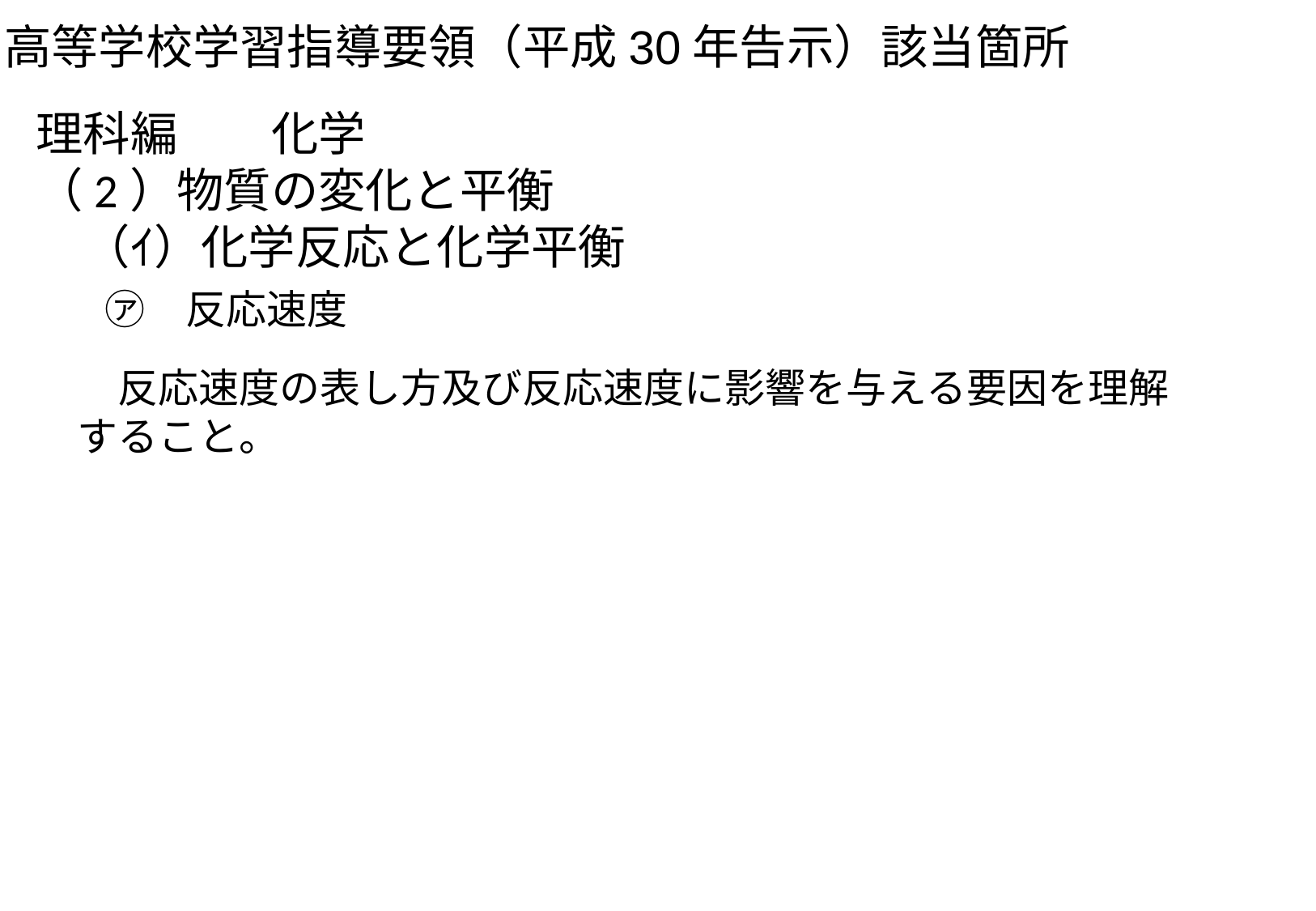

高等学校学習指導要領（平成30年告示）該当箇所
理科編　　化学
（2）物質の変化と平衡
　（ｲ）化学反応と化学平衡
　㋐　反応速度
　反応速度の表し方及び反応速度に影響を与える要因を理解すること。